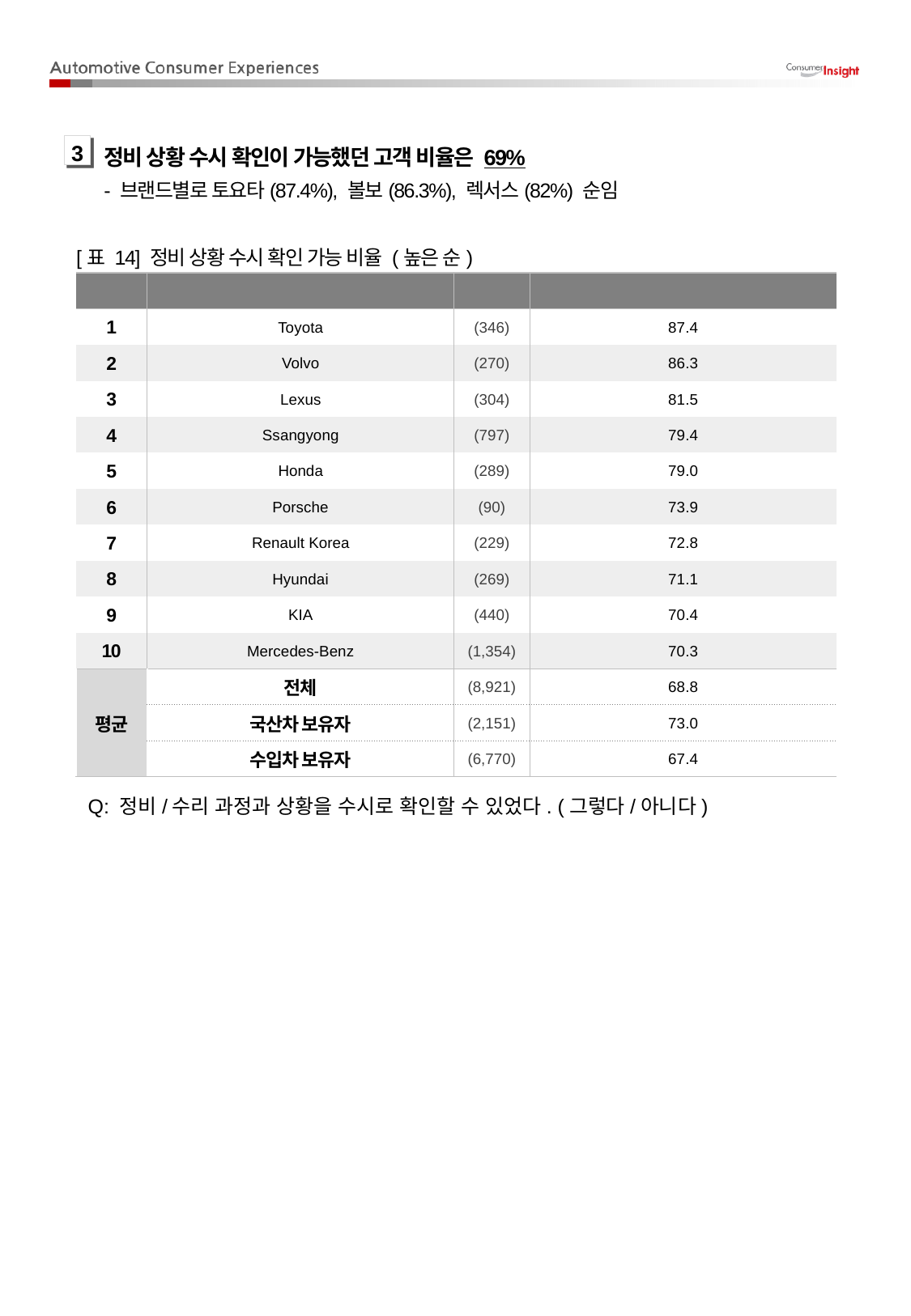

정비 상황 수시 확인이 가능했던 고객 비율은 69%
- 브랜드별로 토요타(87.4%), 볼보(86.3%), 렉서스(82%) 순임
3
[표 14] 정비 상황 수시 확인 가능 비율 (높은 순)
| Rank | Brand | (N) | 정비 상황 수시 확인 고객 비율(%) |
| --- | --- | --- | --- |
| 1 | Toyota | (346) | 87.4 |
| 2 | Volvo | (270) | 86.3 |
| 3 | Lexus | (304) | 81.5 |
| 4 | Ssangyong | (797) | 79.4 |
| 5 | Honda | (289) | 79.0 |
| 6 | Porsche | (90) | 73.9 |
| 7 | Renault Korea | (229) | 72.8 |
| 8 | Hyundai | (269) | 71.1 |
| 9 | KIA | (440) | 70.4 |
| 10 | Mercedes-Benz | (1,354) | 70.3 |
| 평균 | 전체 | (8,921) | 68.8 |
|  | 국산차 보유자 | (2,151) | 73.0 |
|  | 수입차 보유자 | (6,770) | 67.4 |
Q: 정비/수리 과정과 상황을 수시로 확인할 수 있었다. (그렇다/아니다)